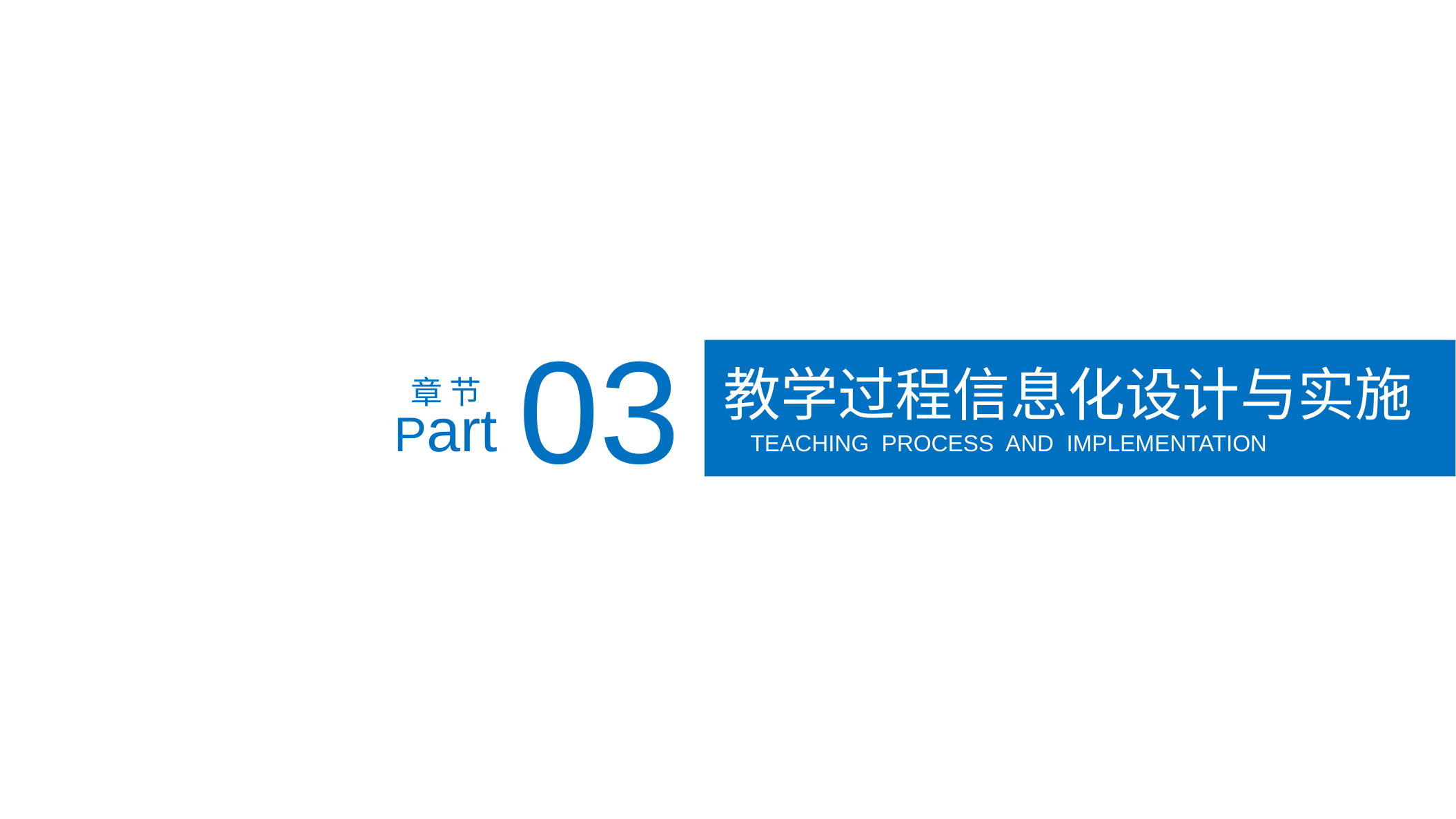

03

教学过程信息化设计与实施

章 节
Part
TEACHING  PROCESS  AND  IMPLEMENTATION